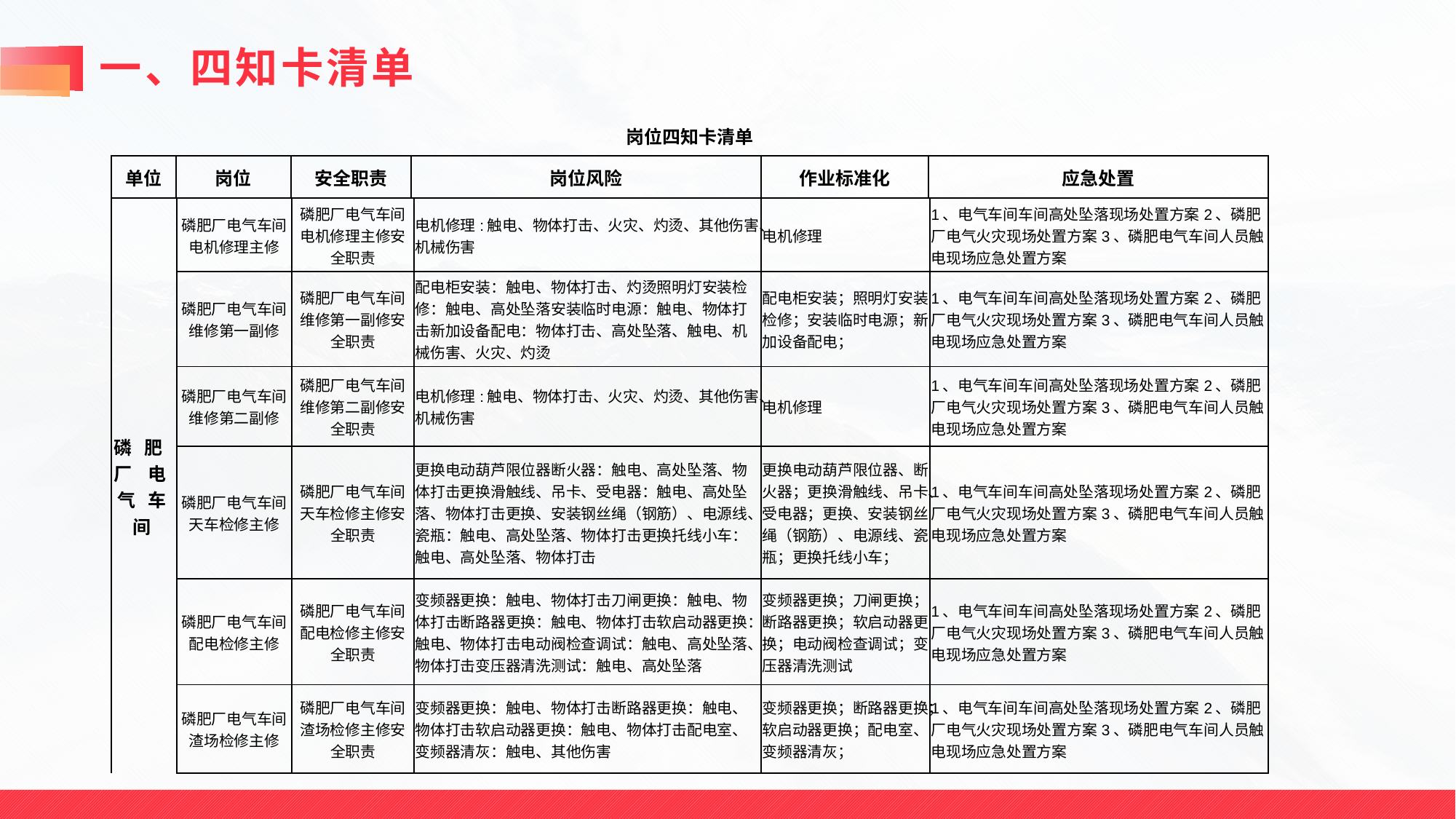

# 一、四知卡清单
| 岗位四知卡清单 |  |  |  |  |  |
| --- | --- | --- | --- | --- | --- |
| 单位 | 岗位 | 安全职责 | 岗位风险 | 作业标准化 | 应急处置 |
| 磷 肥 厂 电 气 车 间 |
| --- |
| 磷肥厂电气车间电机修理主修 | 磷肥厂电气车间电机修理主修安全职责 | 电机修理:触电、物体打击、火灾、灼烫、其他伤害、机械伤害 | 电机修理 | 1、电气车间车间高处坠落现场处置方案2、磷肥厂电气火灾现场处置方案3、磷肥电气车间人员触电现场应急处置方案 |
| --- | --- | --- | --- | --- |
| 磷肥厂电气车间维修第一副修 | 磷肥厂电气车间维修第一副修安全职责 | 配电柜安装：触电、物体打击、灼烫照明灯安装检修：触电、高处坠落安装临时电源：触电、物体打击新加设备配电：物体打击、高处坠落、触电、机械伤害、火灾、灼烫 | 配电柜安装；照明灯安装检修；安装临时电源；新加设备配电； | 1、电气车间车间高处坠落现场处置方案2、磷肥厂电气火灾现场处置方案3、磷肥电气车间人员触电现场应急处置方案 |
| 磷肥厂电气车间维修第二副修 | 磷肥厂电气车间维修第二副修安全职责 | 电机修理:触电、物体打击、火灾、灼烫、其他伤害、机械伤害 | 电机修理 | 1、电气车间车间高处坠落现场处置方案2、磷肥厂电气火灾现场处置方案3、磷肥电气车间人员触电现场应急处置方案 |
| 磷肥厂电气车间天车检修主修 | 磷肥厂电气车间天车检修主修安全职责 | 更换电动葫芦限位器断火器：触电、高处坠落、物体打击更换滑触线、吊卡、受电器：触电、高处坠落、物体打击更换、安装钢丝绳（钢筋）、电源线、瓷瓶：触电、高处坠落、物体打击更换托线小车：触电、高处坠落、物体打击 | 更换电动葫芦限位器、断火器；更换滑触线、吊卡、受电器；更换、安装钢丝绳（钢筋）、电源线、瓷瓶；更换托线小车； | 1、电气车间车间高处坠落现场处置方案2、磷肥厂电气火灾现场处置方案3、磷肥电气车间人员触电现场应急处置方案 |
| 磷肥厂电气车间配电检修主修 | 磷肥厂电气车间配电检修主修安全职责 | 变频器更换：触电、物体打击刀闸更换：触电、物体打击断路器更换：触电、物体打击软启动器更换：触电、物体打击电动阀检查调试：触电、高处坠落、物体打击变压器清洗测试：触电、高处坠落 | 变频器更换；刀闸更换；断路器更换；软启动器更换；电动阀检查调试；变压器清洗测试 | 1、电气车间车间高处坠落现场处置方案2、磷肥厂电气火灾现场处置方案3、磷肥电气车间人员触电现场应急处置方案 |
| 磷肥厂电气车间渣场检修主修 | 磷肥厂电气车间渣场检修主修安全职责 | 变频器更换：触电、物体打击断路器更换：触电、物体打击软启动器更换：触电、物体打击配电室、变频器清灰：触电、其他伤害 | 变频器更换；断路器更换；软启动器更换；配电室、变频器清灰； | 1、电气车间车间高处坠落现场处置方案2、磷肥厂电气火灾现场处置方案3、磷肥电气车间人员触电现场应急处置方案 |
4